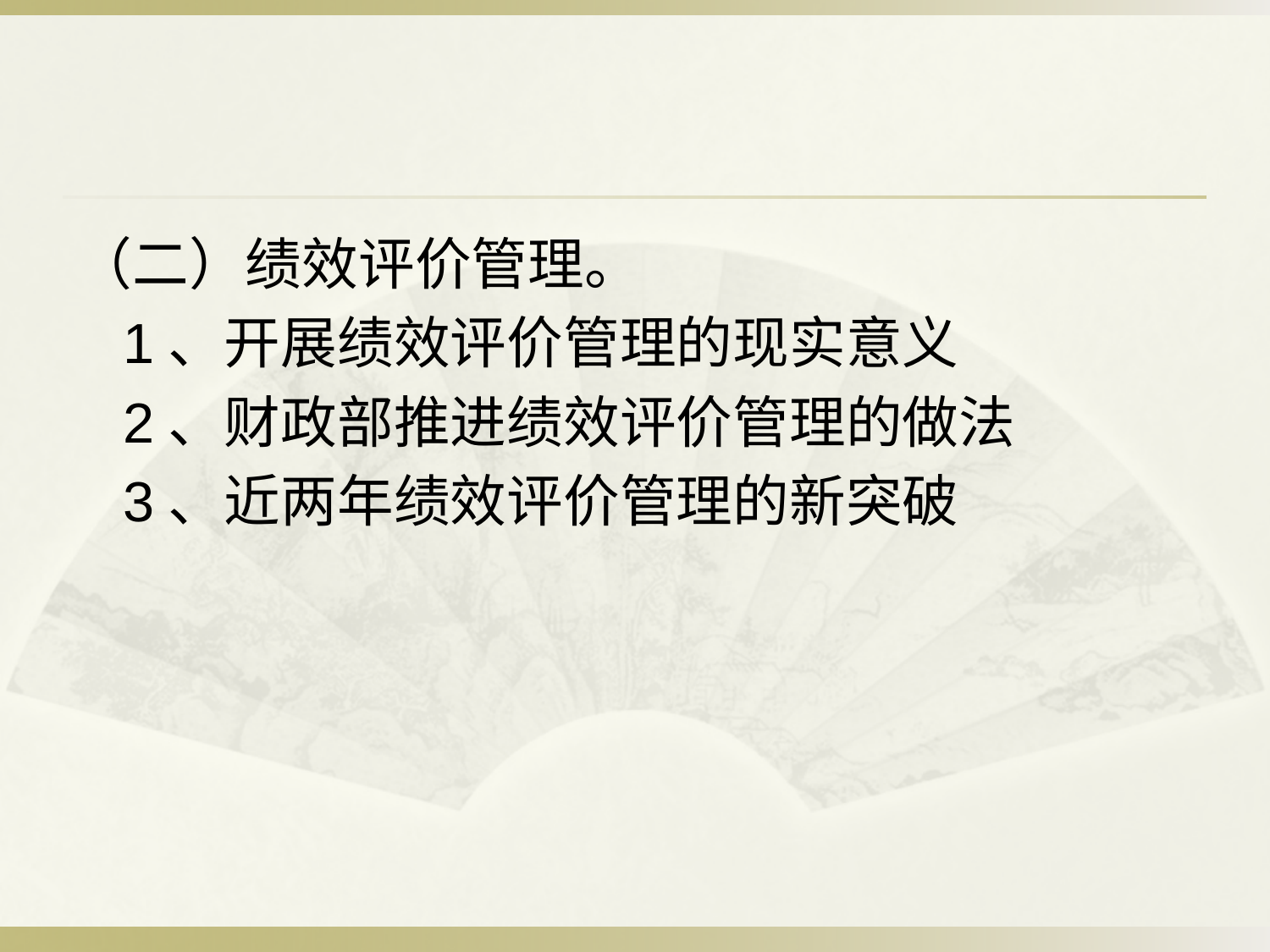

#
（二）绩效评价管理。
   1、开展绩效评价管理的现实意义
   2、财政部推进绩效评价管理的做法
   3、近两年绩效评价管理的新突破